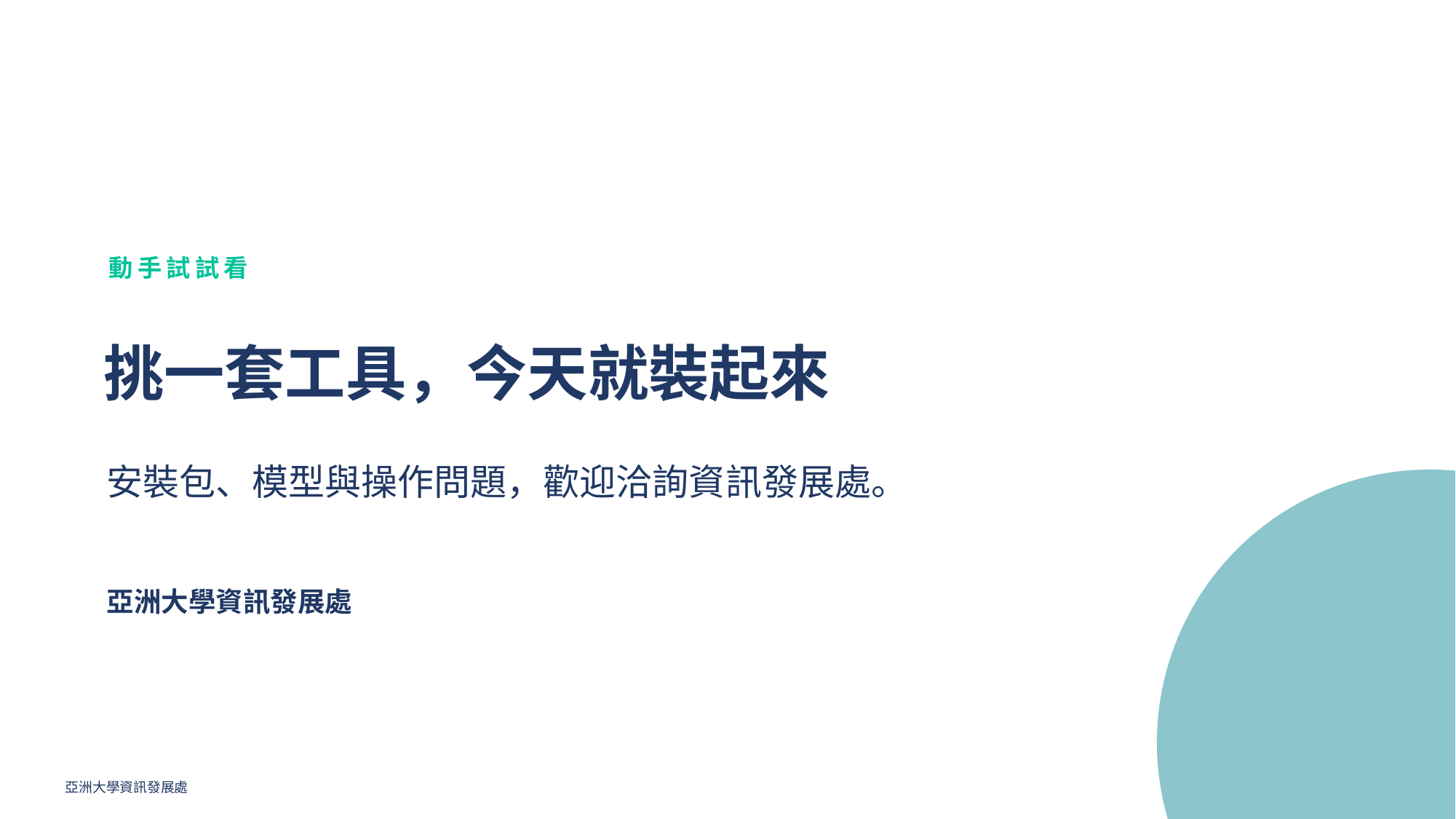

動手試試看
挑一套工具，今天就裝起來
安裝包、模型與操作問題，歡迎洽詢資訊發展處。

亞洲大學資訊發展處
亞洲大學資訊發展處